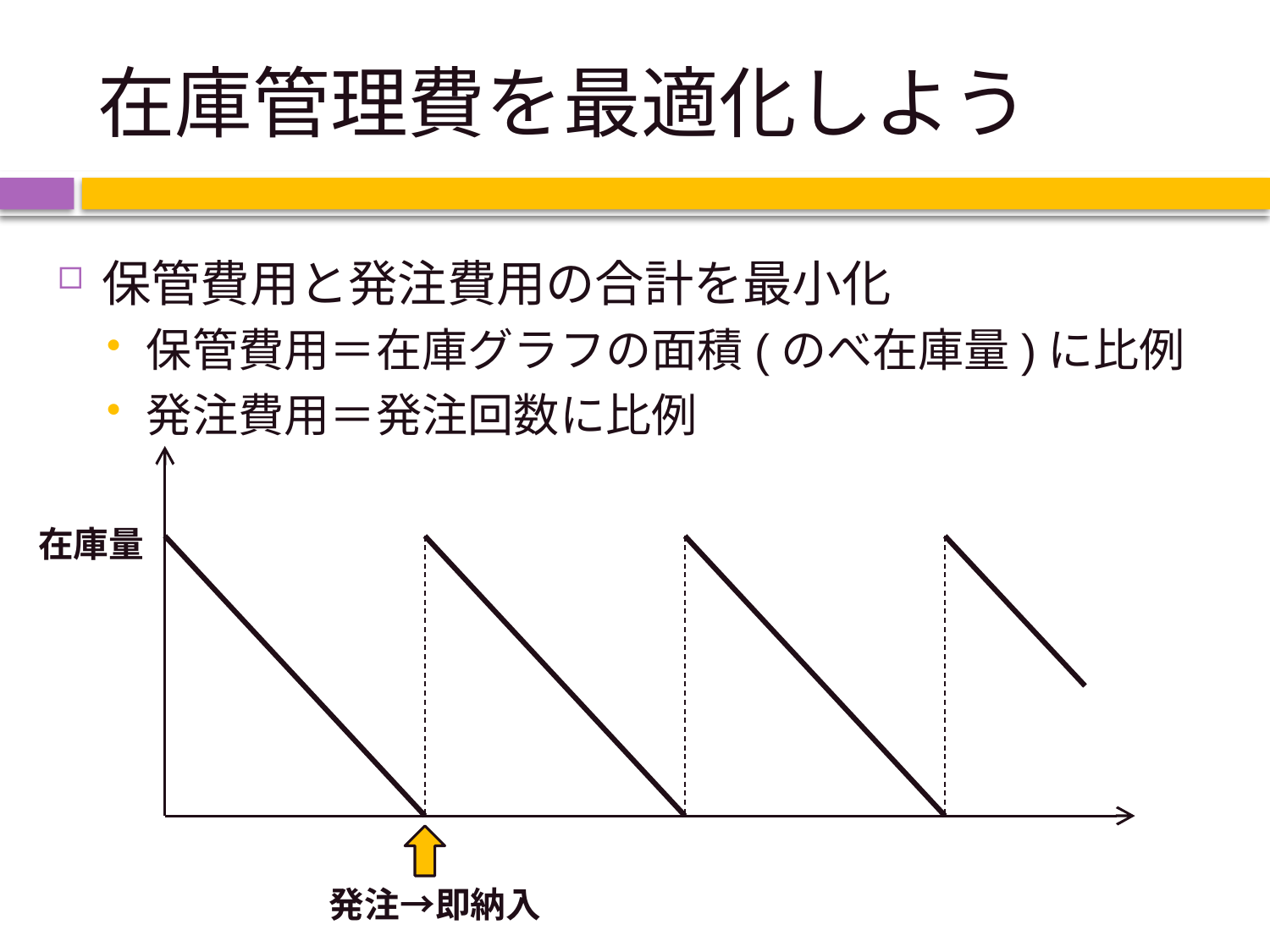

# 在庫管理費を最適化しよう
保管費用と発注費用の合計を最小化
保管費用＝在庫グラフの面積(のべ在庫量)に比例
発注費用＝発注回数に比例

在庫量

発注→即納入